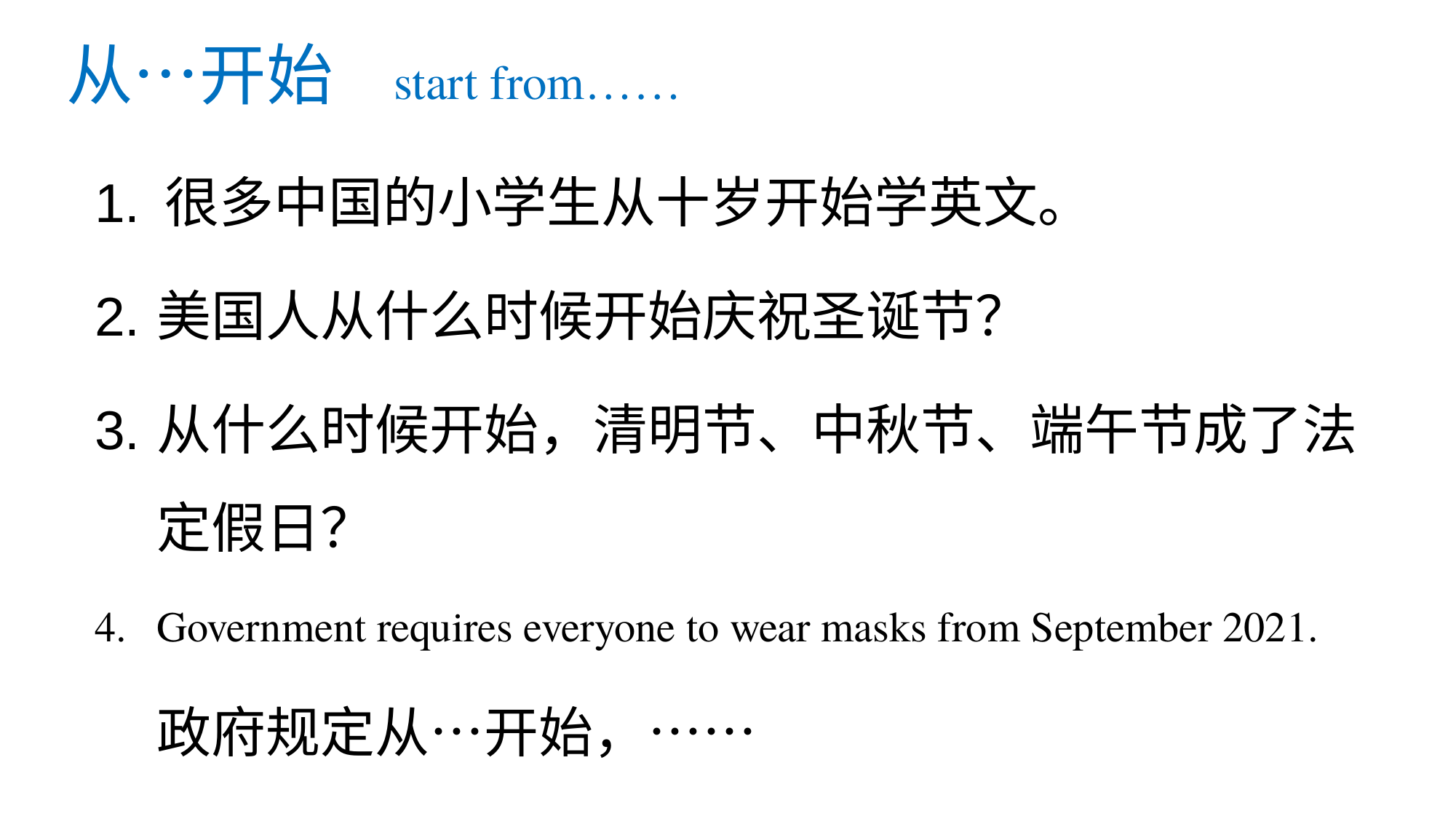

# 从…开始   start from……
很多中国的小学生从十岁开始学英文。
美国人从什么时候开始庆祝圣诞节？
从什么时候开始，清明节、中秋节、端午节成了法定假日？
Government requires everyone to wear masks from September 2021.
    政府规定从…开始，……